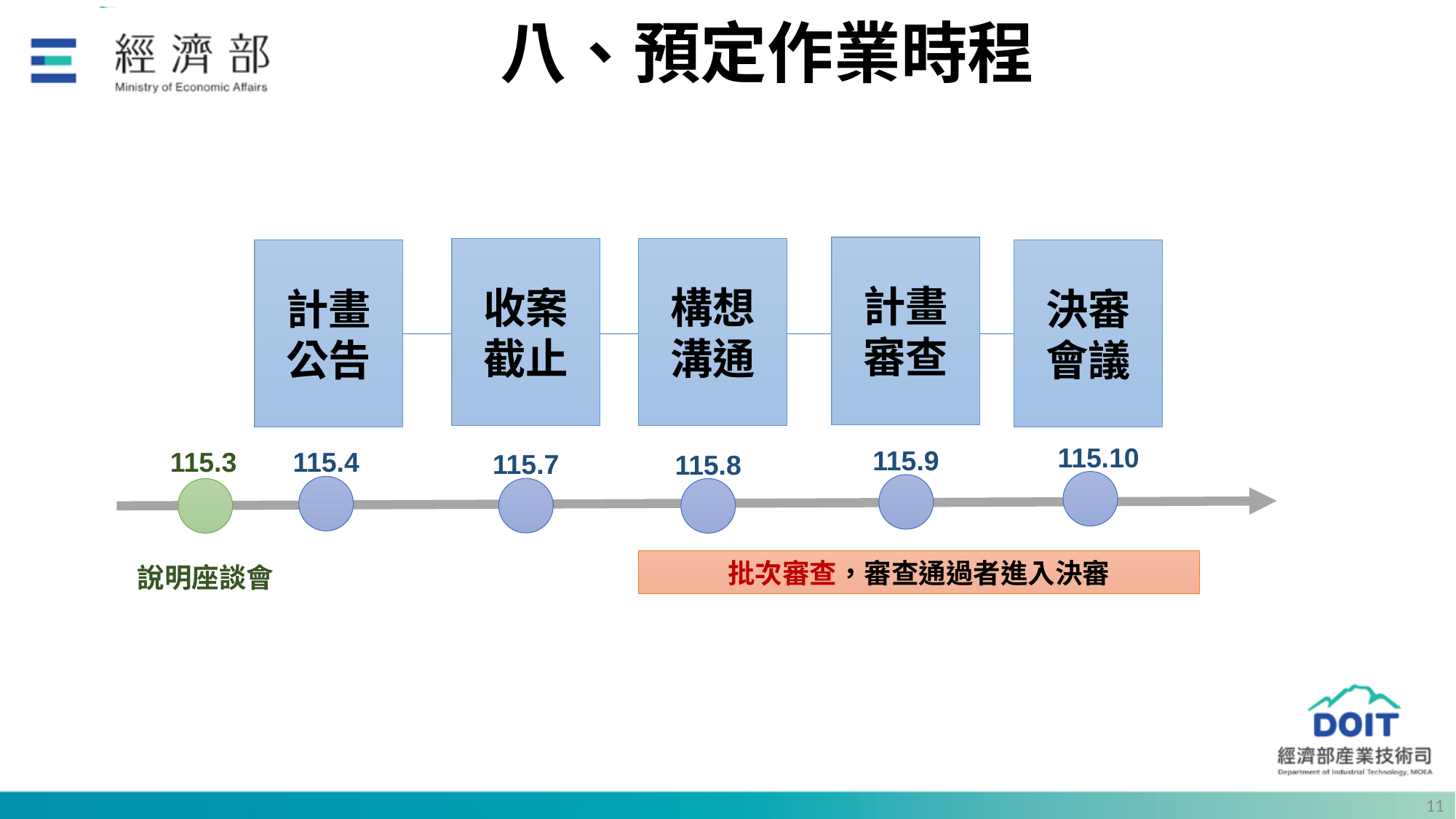

# 八、預定作業時程
計畫 審查
收案 截止
構想 溝通
計畫
公告
決審 會議
115.10
115.9
115.3

115.4
115.7
115.8

批次審查，審查通過者進入決審
說明座談會